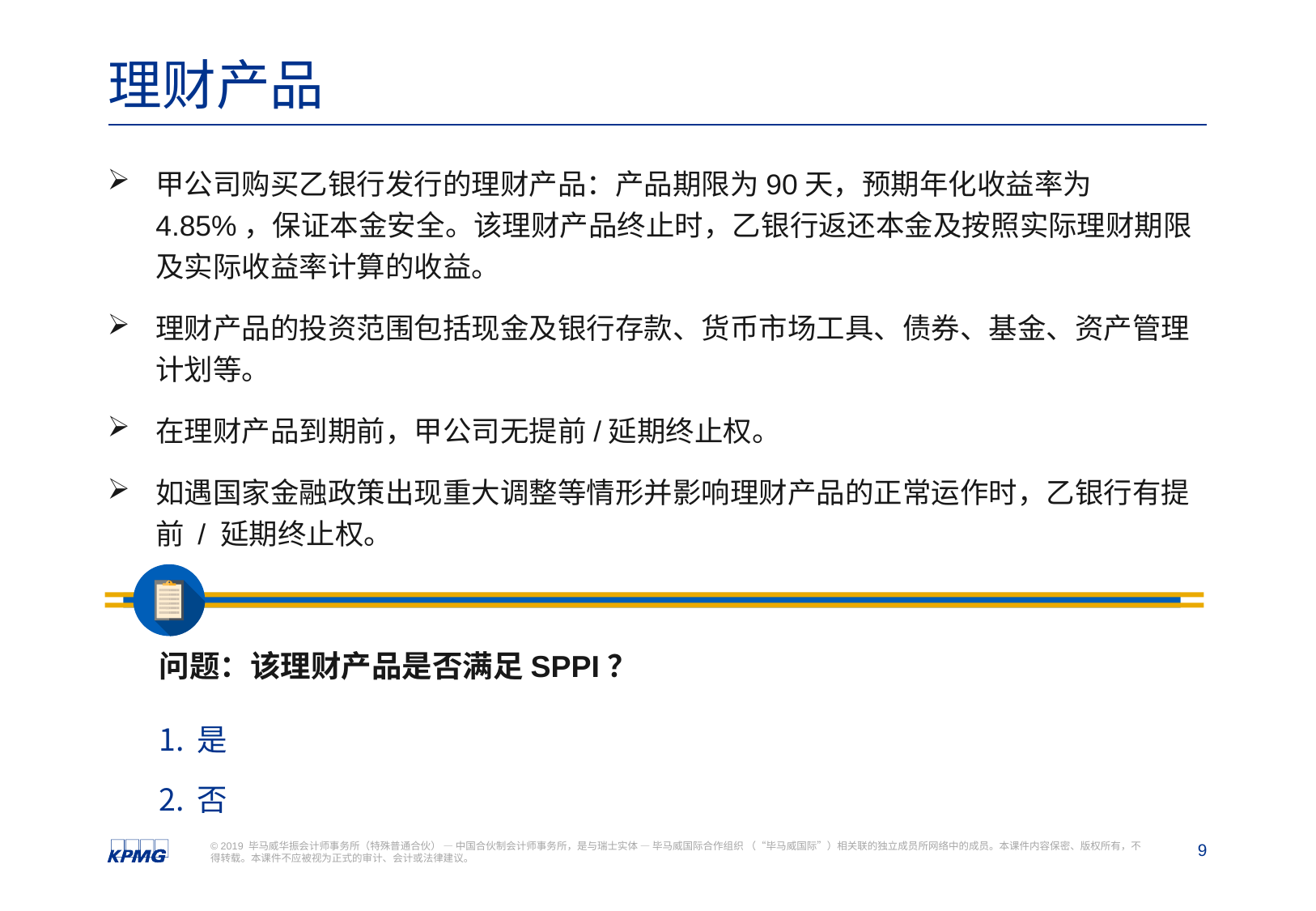

# 理财产品
甲公司购买乙银行发行的理财产品：产品期限为90天，预期年化收益率为4.85%，保证本金安全。该理财产品终止时，乙银行返还本金及按照实际理财期限及实际收益率计算的收益。
理财产品的投资范围包括现金及银行存款、货币市场工具、债券、基金、资产管理计划等。
在理财产品到期前，甲公司无提前/延期终止权。
如遇国家金融政策出现重大调整等情形并影响理财产品的正常运作时，乙银行有提前 / 延期终止权。

问题：该理财产品是否满足SPPI？
是
否